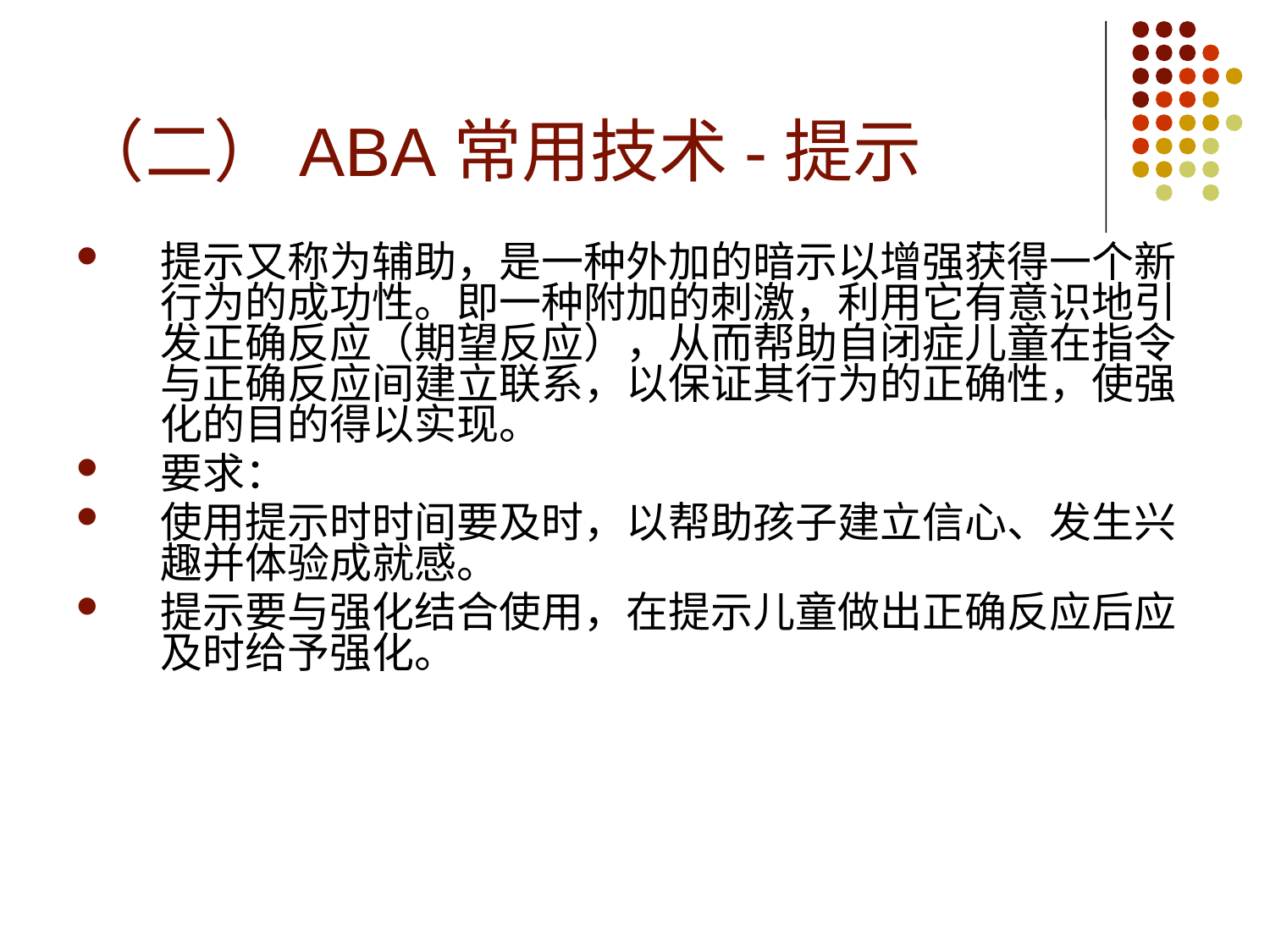

# （二）ABA常用技术-提示
提示又称为辅助，是一种外加的暗示以增强获得一个新行为的成功性。即一种附加的刺激，利用它有意识地引发正确反应（期望反应），从而帮助自闭症儿童在指令与正确反应间建立联系，以保证其行为的正确性，使强化的目的得以实现。
要求：
使用提示时时间要及时，以帮助孩子建立信心、发生兴趣并体验成就感。
提示要与强化结合使用，在提示儿童做出正确反应后应及时给予强化。